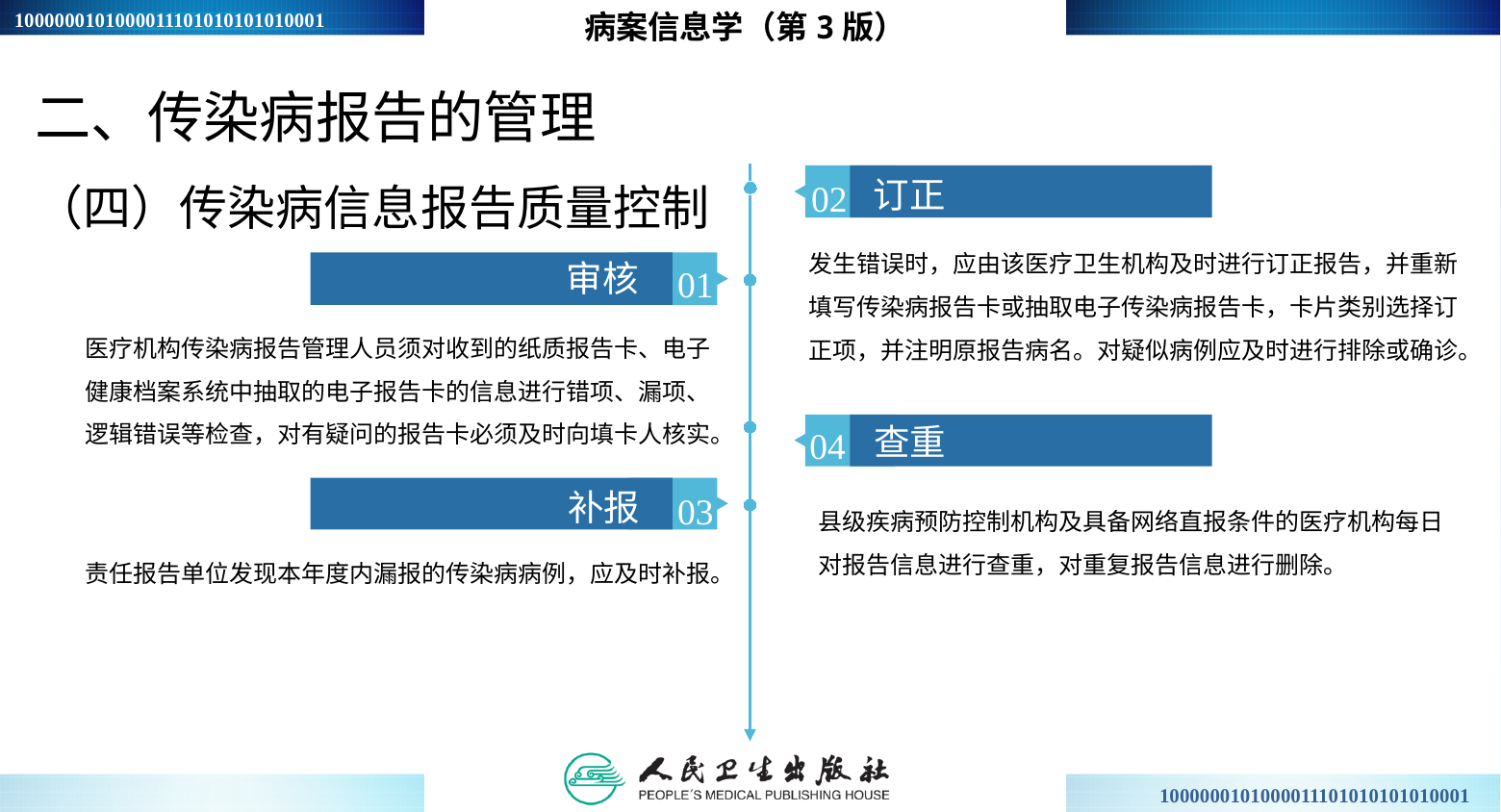

病案信息学（第3版）
二、传染病报告的管理
（四）传染病信息报告质量控制
订正

02

发生错误时，应由该医疗卫生机构及时进行订正报告，并重新填写传染病报告卡或抽取电子传染病报告卡，卡片类别选择订正项，并注明原报告病名。对疑似病例应及时进行排除或确诊。
审核

01

医疗机构传染病报告管理人员须对收到的纸质报告卡、电子健康档案系统中抽取的电子报告卡的信息进行错项、漏项、逻辑错误等检查，对有疑问的报告卡必须及时向填卡人核实。
查重

04

补报
03
县级疾病预防控制机构及具备网络直报条件的医疗机构每日对报告信息进行查重，对重复报告信息进行删除。

责任报告单位发现本年度内漏报的传染病病例，应及时补报。